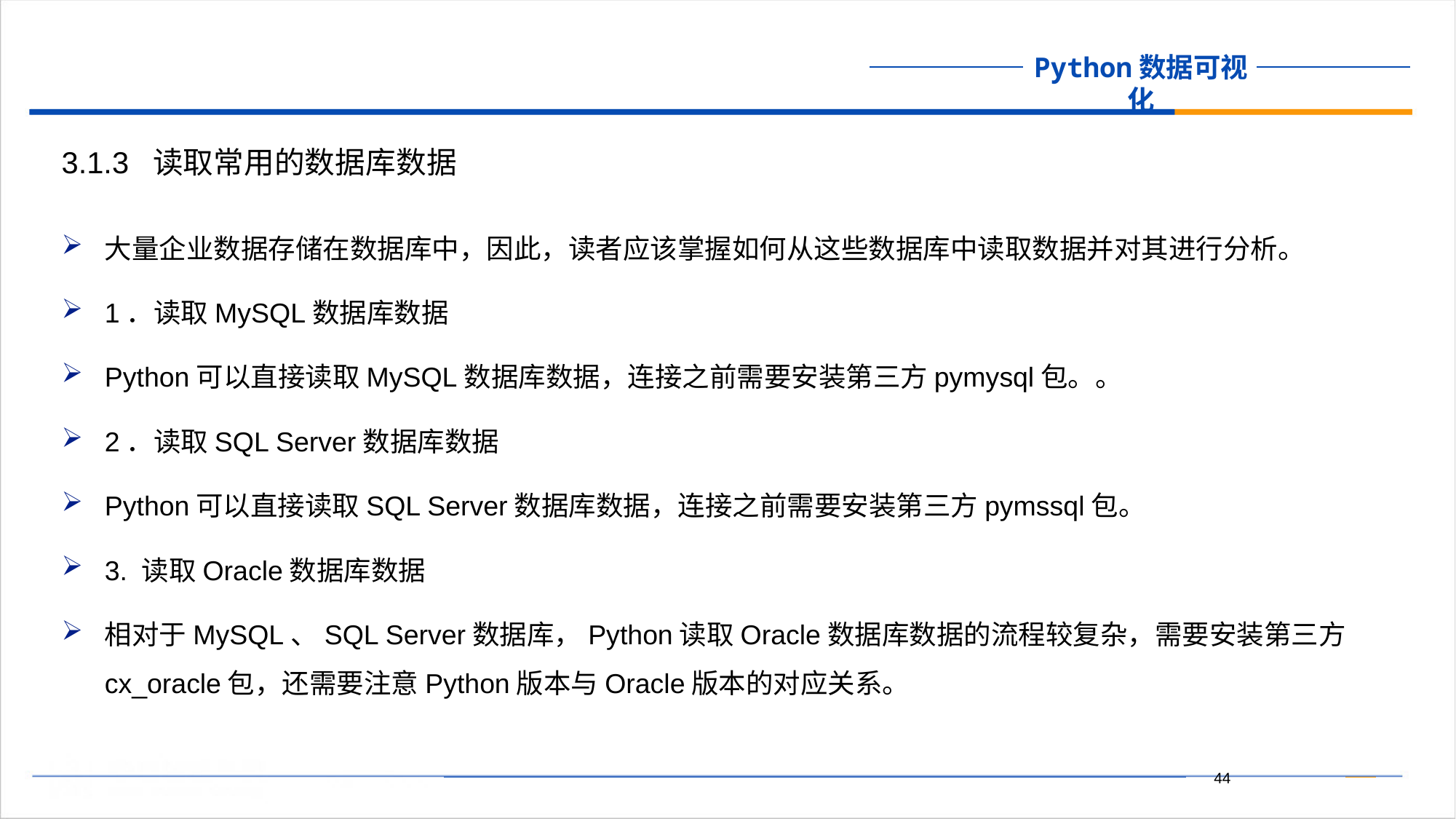

3.1.3  读取常用的数据库数据
大量企业数据存储在数据库中，因此，读者应该掌握如何从这些数据库中读取数据并对其进行分析。
1．读取MySQL数据库数据
Python可以直接读取MySQL数据库数据，连接之前需要安装第三方pymysql包。。
2．读取SQL Server数据库数据
Python可以直接读取SQL Server数据库数据，连接之前需要安装第三方pymssql包。
3. 读取Oracle数据库数据
相对于MySQL、SQL Server数据库，Python读取Oracle数据库数据的流程较复杂，需要安装第三方cx_oracle包，还需要注意Python版本与Oracle版本的对应关系。